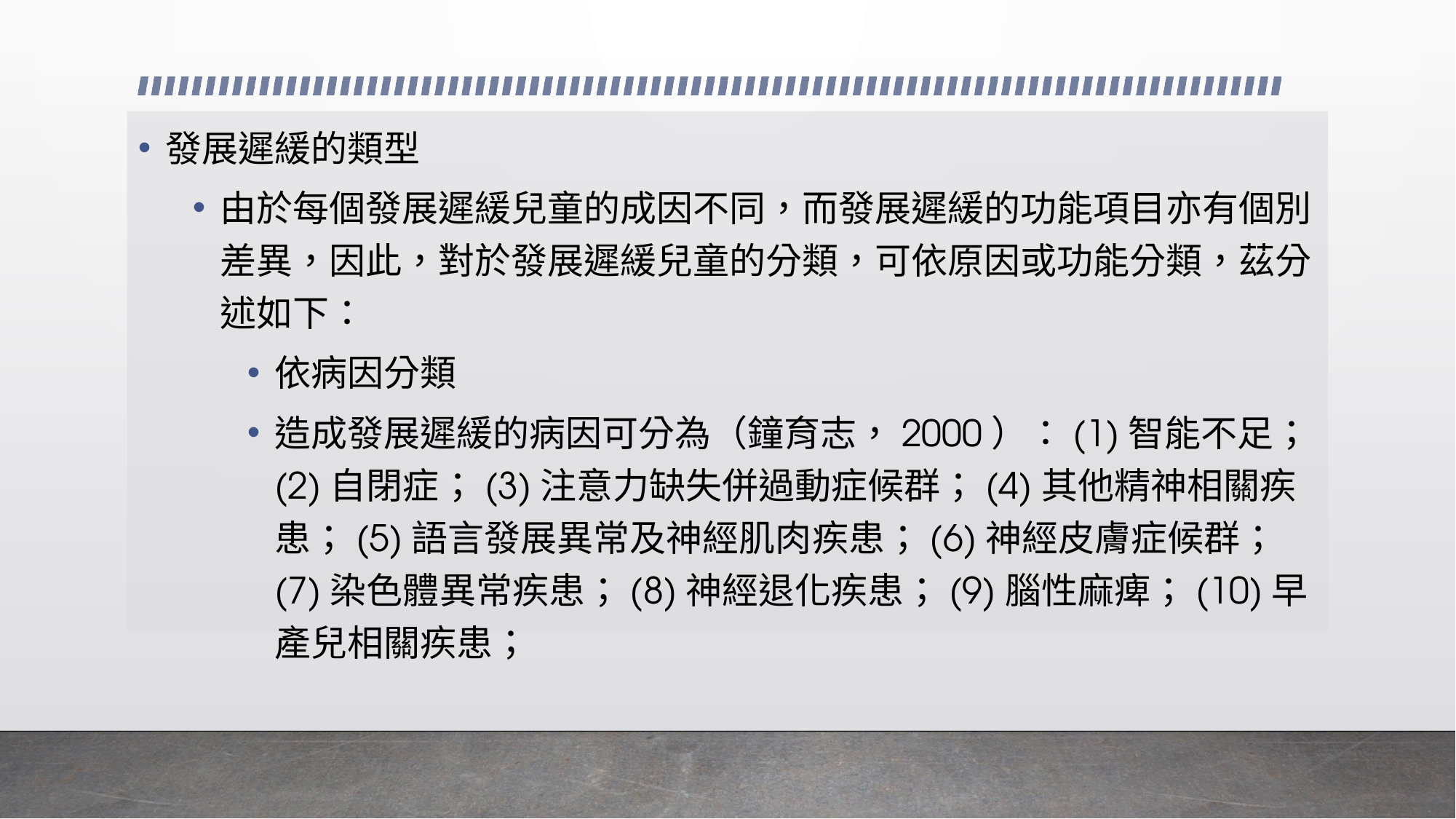

發展遲緩的類型
由於每個發展遲緩兒童的成因不同，而發展遲緩的功能項目亦有個別差異，因此，對於發展遲緩兒童的分類，可依原因或功能分類，茲分述如下：
依病因分類
造成發展遲緩的病因可分為（鐘育志，2000）：(1)智能不足；(2)自閉症；(3)注意力缺失併過動症候群；(4)其他精神相關疾患；(5)語言發展異常及神經肌肉疾患；(6)神經皮膚症候群；(7)染色體異常疾患；(8)神經退化疾患；(9)腦性麻痺；(10)早產兒相關疾患；